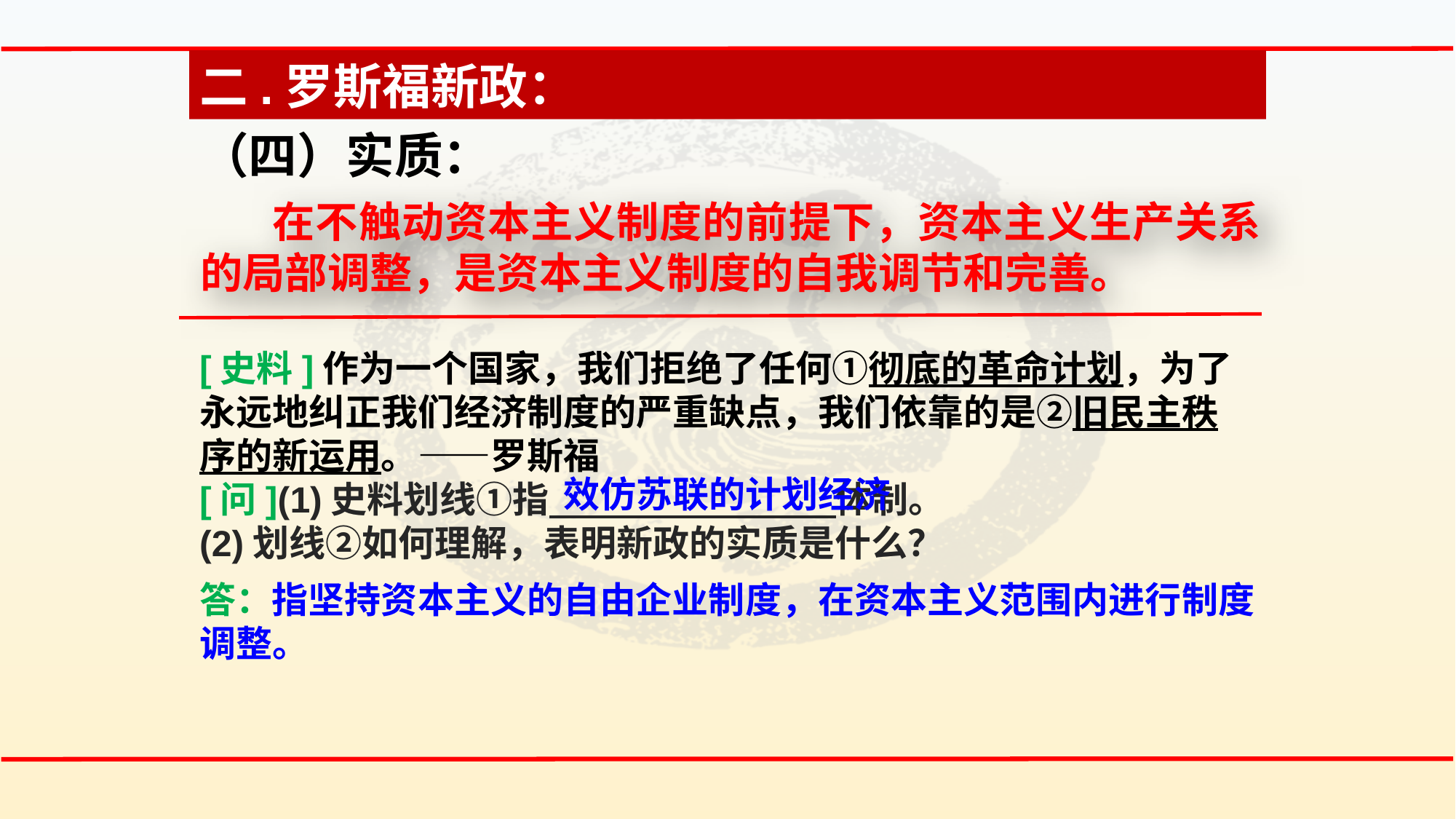

二.罗斯福新政：
（四）实质：
      在不触动资本主义制度的前提下，资本主义生产关系的局部调整，是资本主义制度的自我调节和完善。
[史料]作为一个国家，我们拒绝了任何①彻底的革命计划，为了永远地纠正我们经济制度的严重缺点，我们依靠的是②旧民主秩序的新运用。——罗斯福
[问](1)史料划线①指                                   体制。
(2)划线②如何理解，表明新政的实质是什么？
效仿苏联的计划经济
答：指坚持资本主义的自由企业制度，在资本主义范围内进行制度调整。